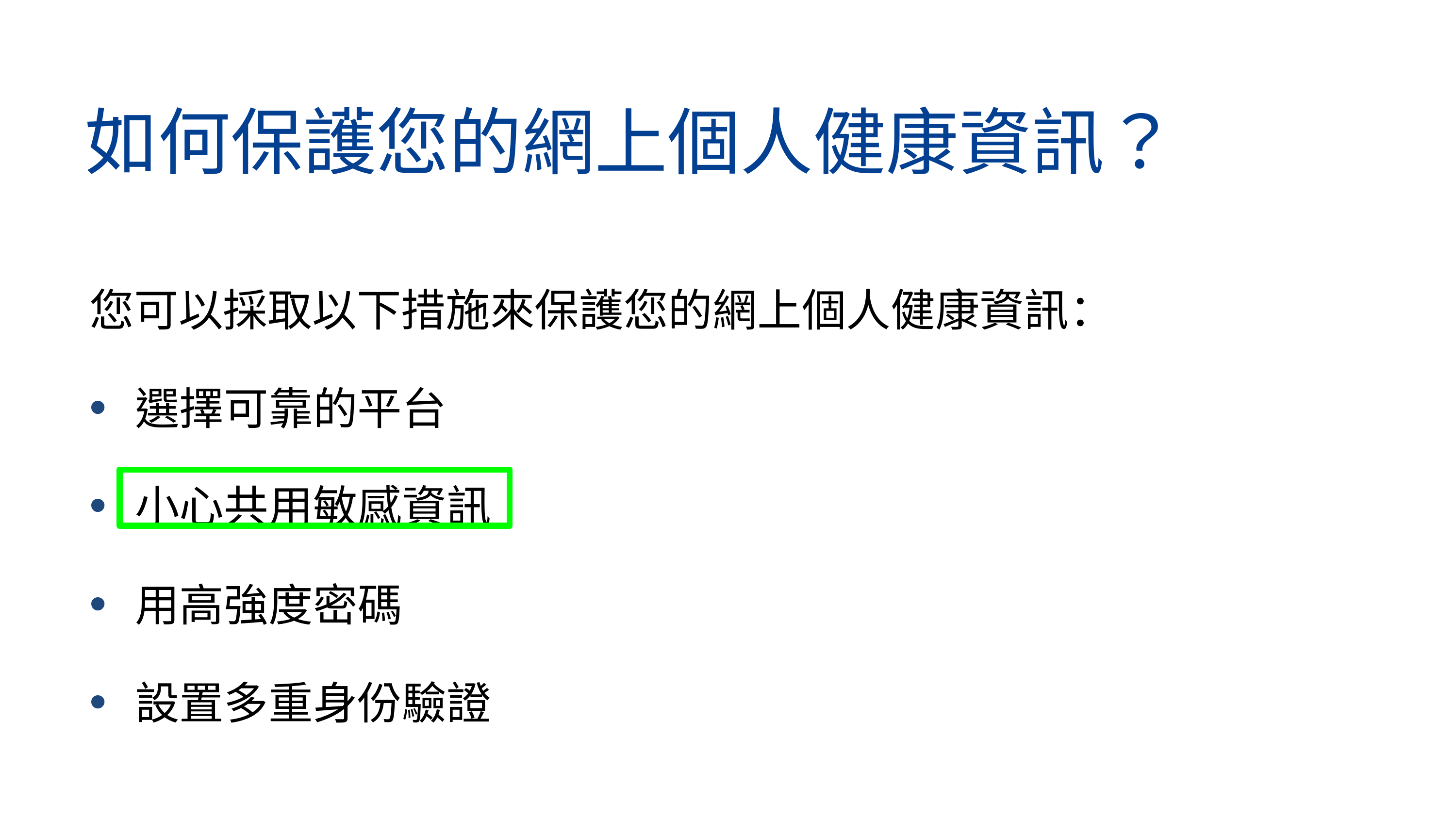

如何保護您的網上個人健康資訊？
您可以採取以下措施來保護您的網上個人健康資訊：
選擇可靠的平台
小心共用敏感資訊
用高強度密碼
設置多重身份驗證